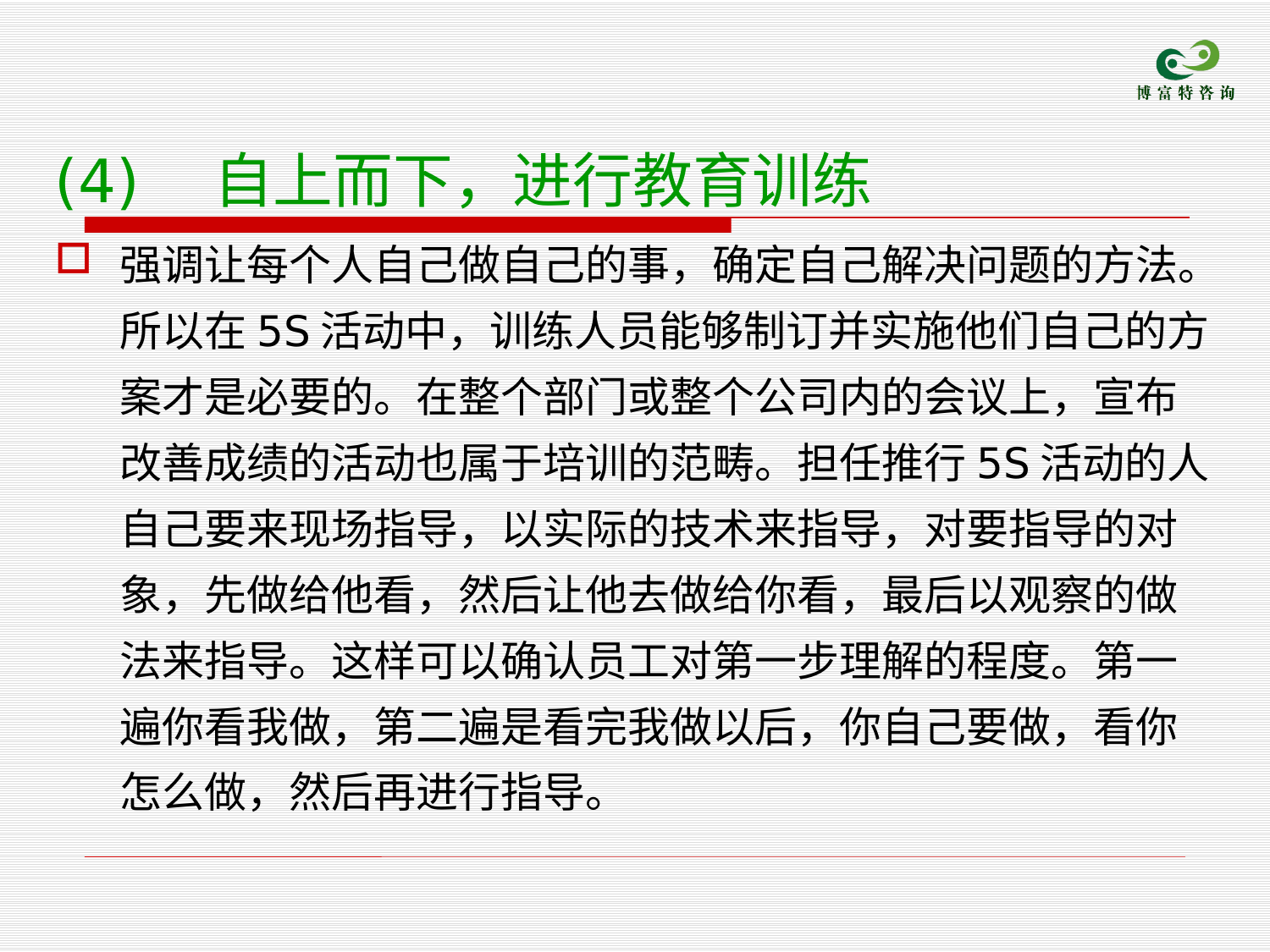

(4)　自上而下，进行教育训练
强调让每个人自己做自己的事，确定自己解决问题的方法。所以在5S活动中，训练人员能够制订并实施他们自己的方案才是必要的。在整个部门或整个公司内的会议上，宣布改善成绩的活动也属于培训的范畴。担任推行5S活动的人自己要来现场指导，以实际的技术来指导，对要指导的对象，先做给他看，然后让他去做给你看，最后以观察的做法来指导。这样可以确认员工对第一步理解的程度。第一遍你看我做，第二遍是看完我做以后，你自己要做，看你怎么做，然后再进行指导。
423